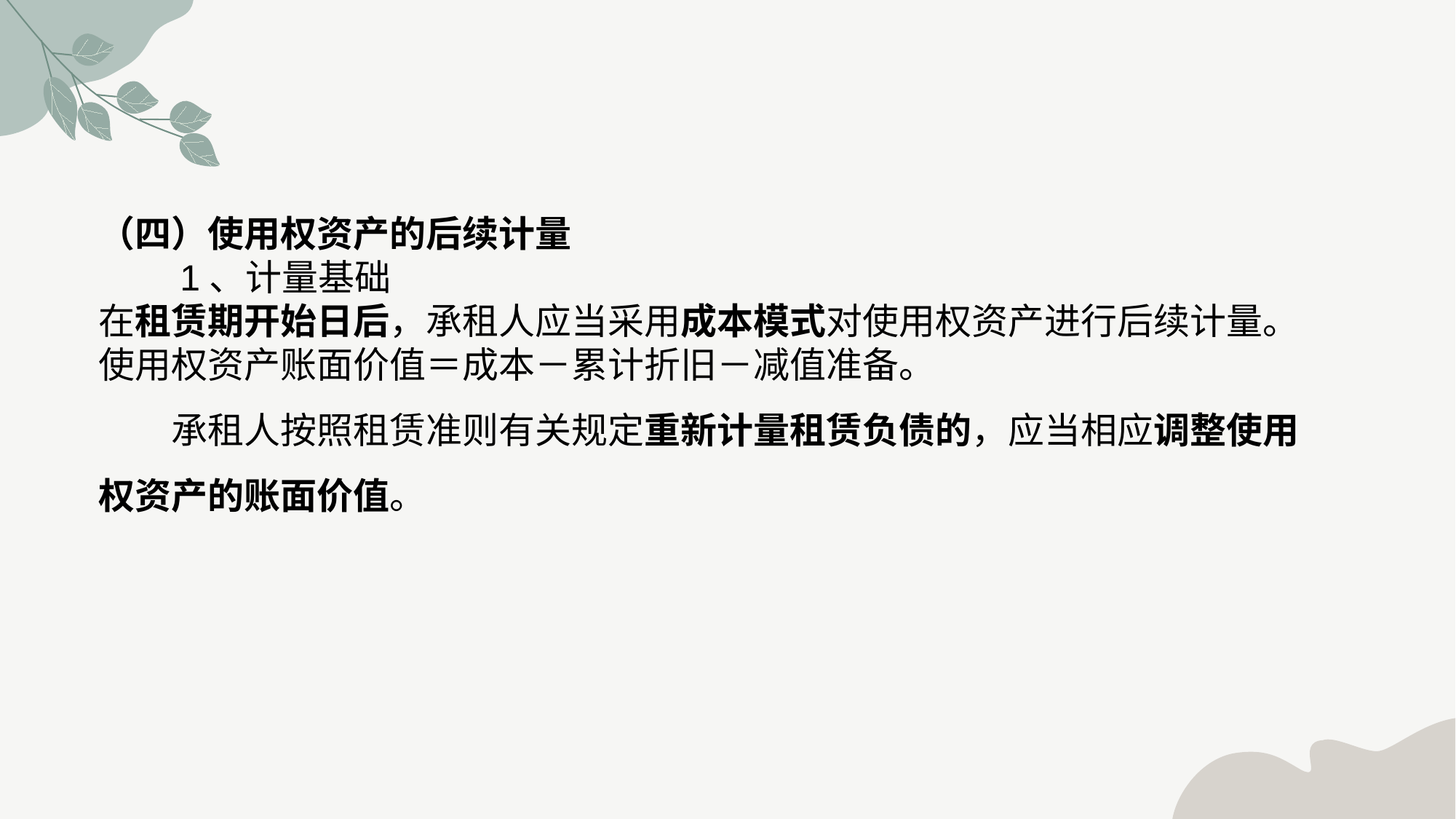

（四）使用权资产的后续计量　　1、计量基础在租赁期开始日后，承租人应当采用成本模式对使用权资产进行后续计量。使用权资产账面价值＝成本－累计折旧－减值准备。　　承租人按照租赁准则有关规定重新计量租赁负债的，应当相应调整使用权资产的账面价值。